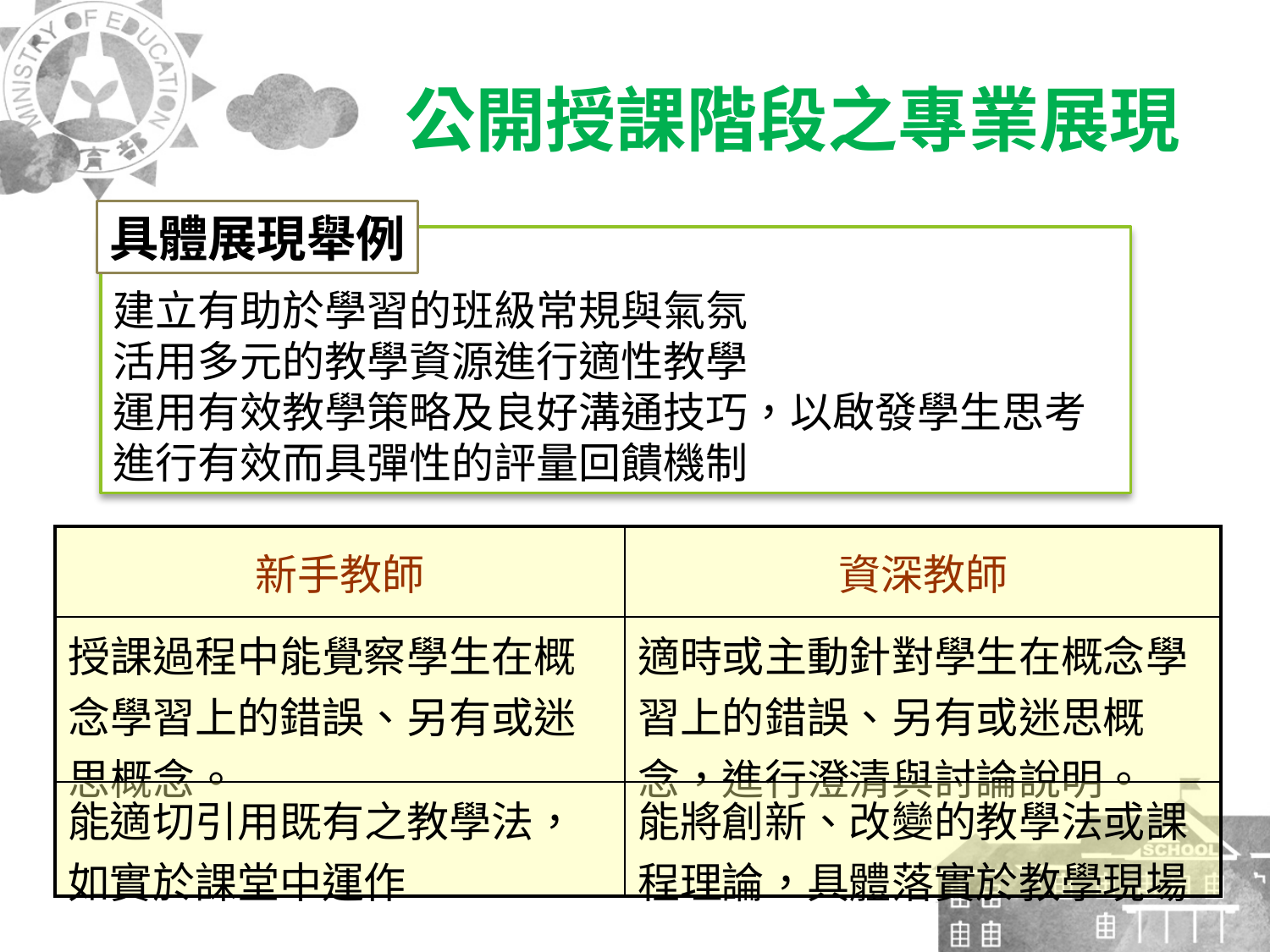

公開授課階段之專業展現
具體展現舉例

建立有助於學習的班級常規與氣氛
活用多元的教學資源進行適性教學
運用有效教學策略及良好溝通技巧，以啟發學生思考
進行有效而具彈性的評量回饋機制
| 新手教師 | 資深教師 |
| --- | --- |
| 授課過程中能覺察學生在概念學習上的錯誤、另有或迷思概念。 | 適時或主動針對學生在概念學習上的錯誤、另有或迷思概念，進行澄清與討論說明。 |
| 能適切引用既有之教學法，如實於課堂中運作 | 能將創新、改變的教學法或課程理論，具體落實於教學現場 |